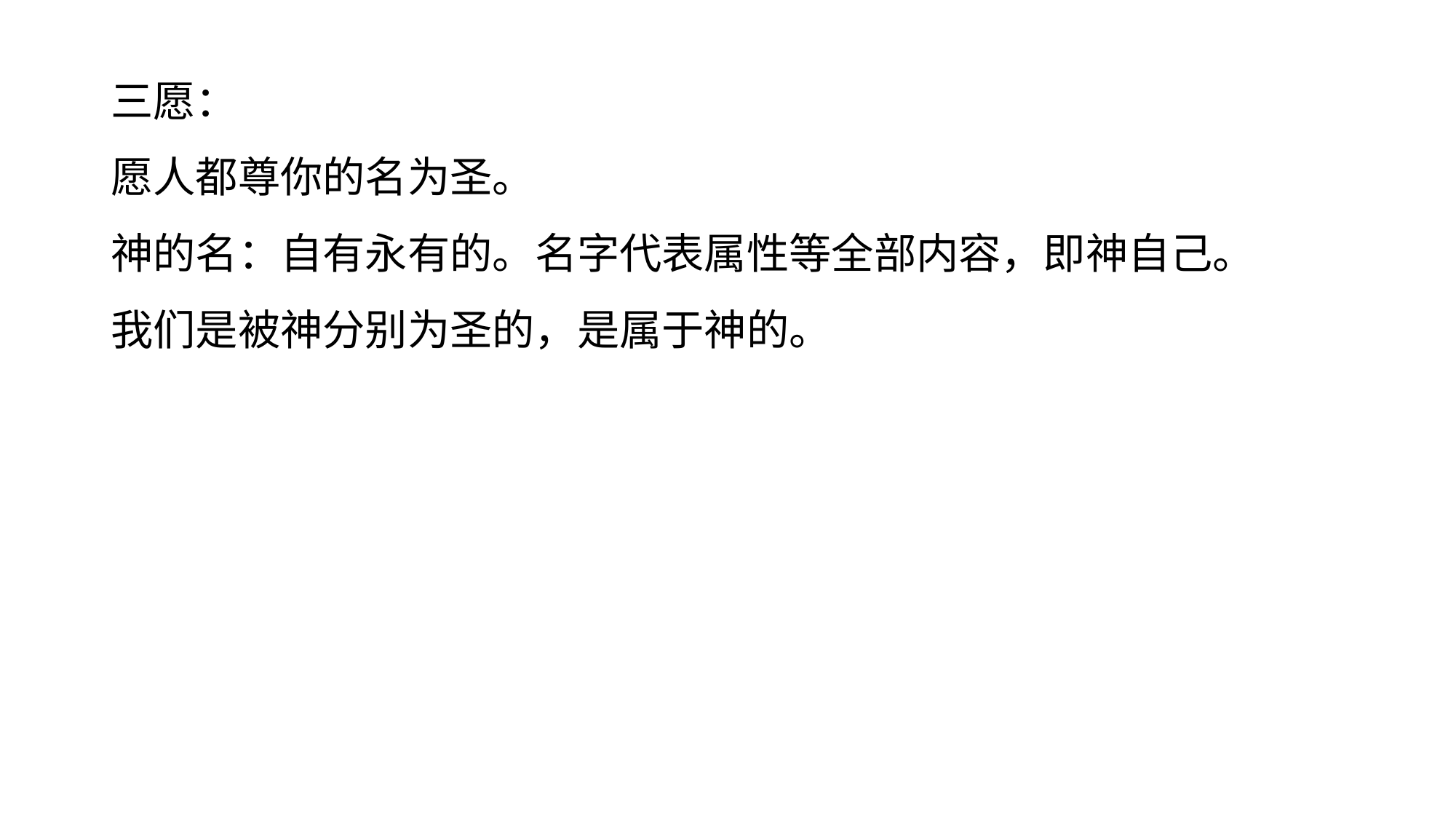

#
三愿：
愿人都尊你的名为圣。
神的名：自有永有的。名字代表属性等全部内容，即神自己。
我们是被神分别为圣的，是属于神的。